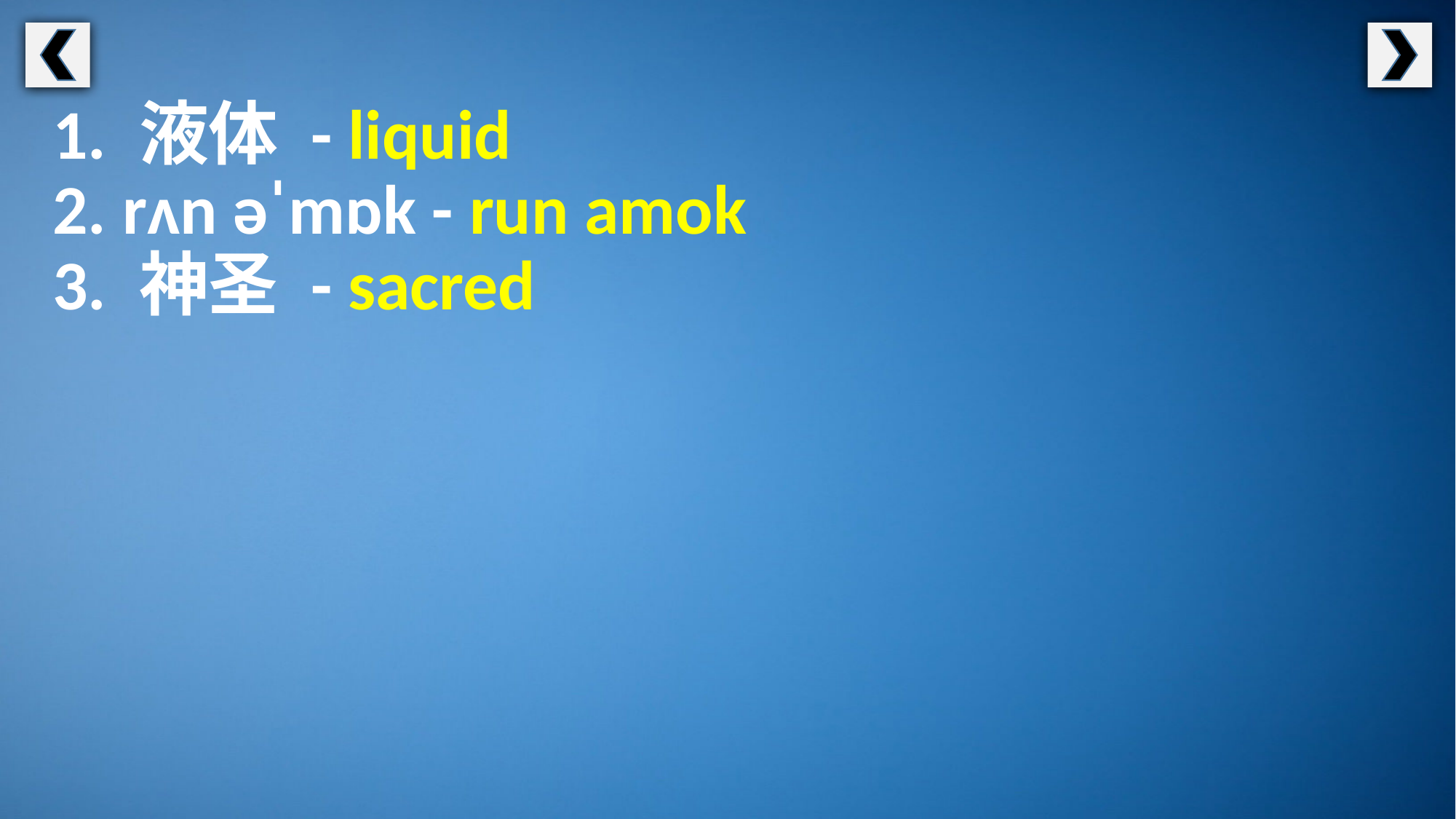

1. 液体 - liquid
2. rʌn əˈmɒk - run amok
3. 神圣 - sacred